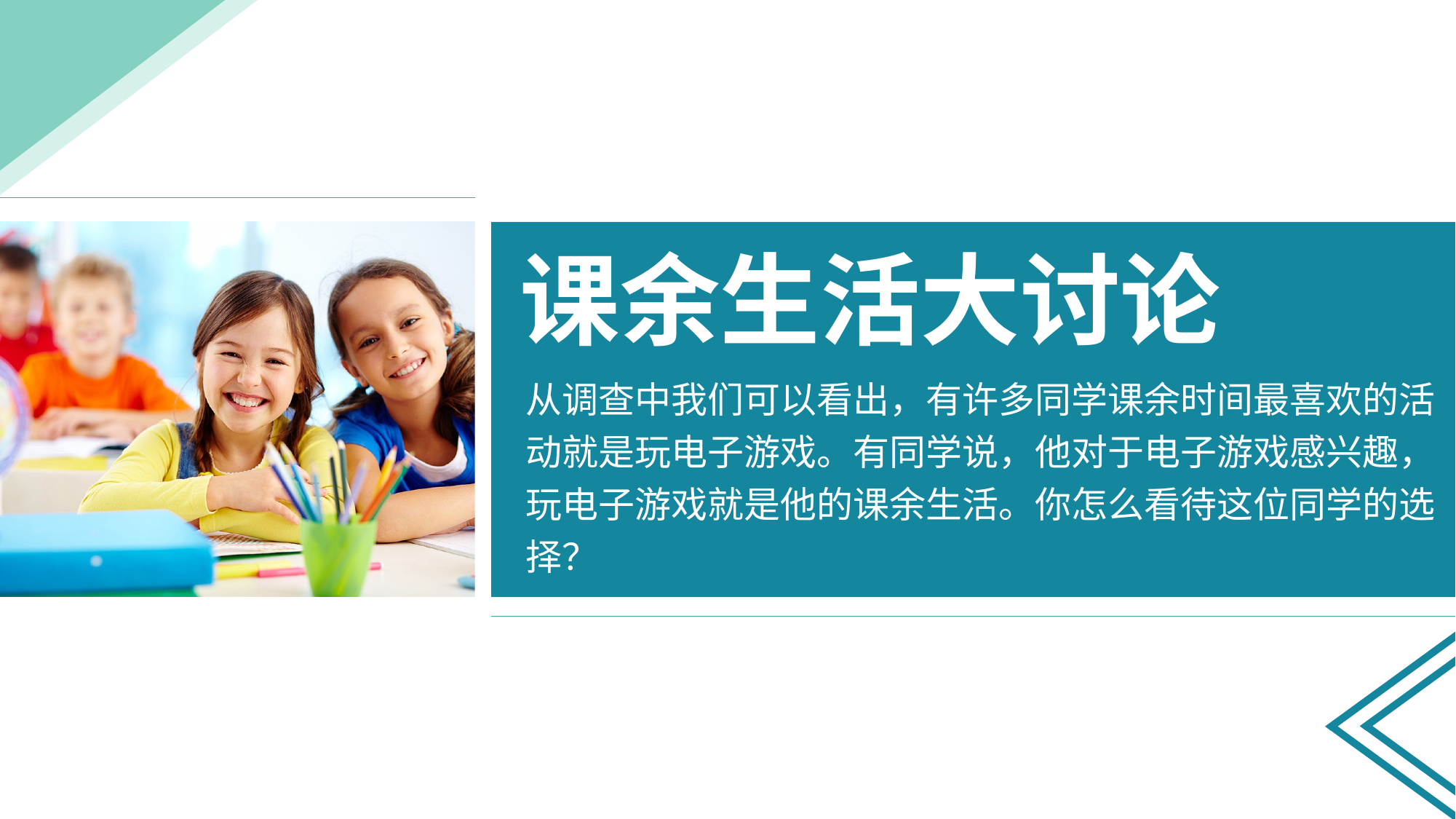

课余生活大讨论
从调查中我们可以看出，有许多同学课余时间最喜欢的活动就是玩电子游戏。有同学说，他对于电子游戏感兴趣，玩电子游戏就是他的课余生活。你怎么看待这位同学的选择？